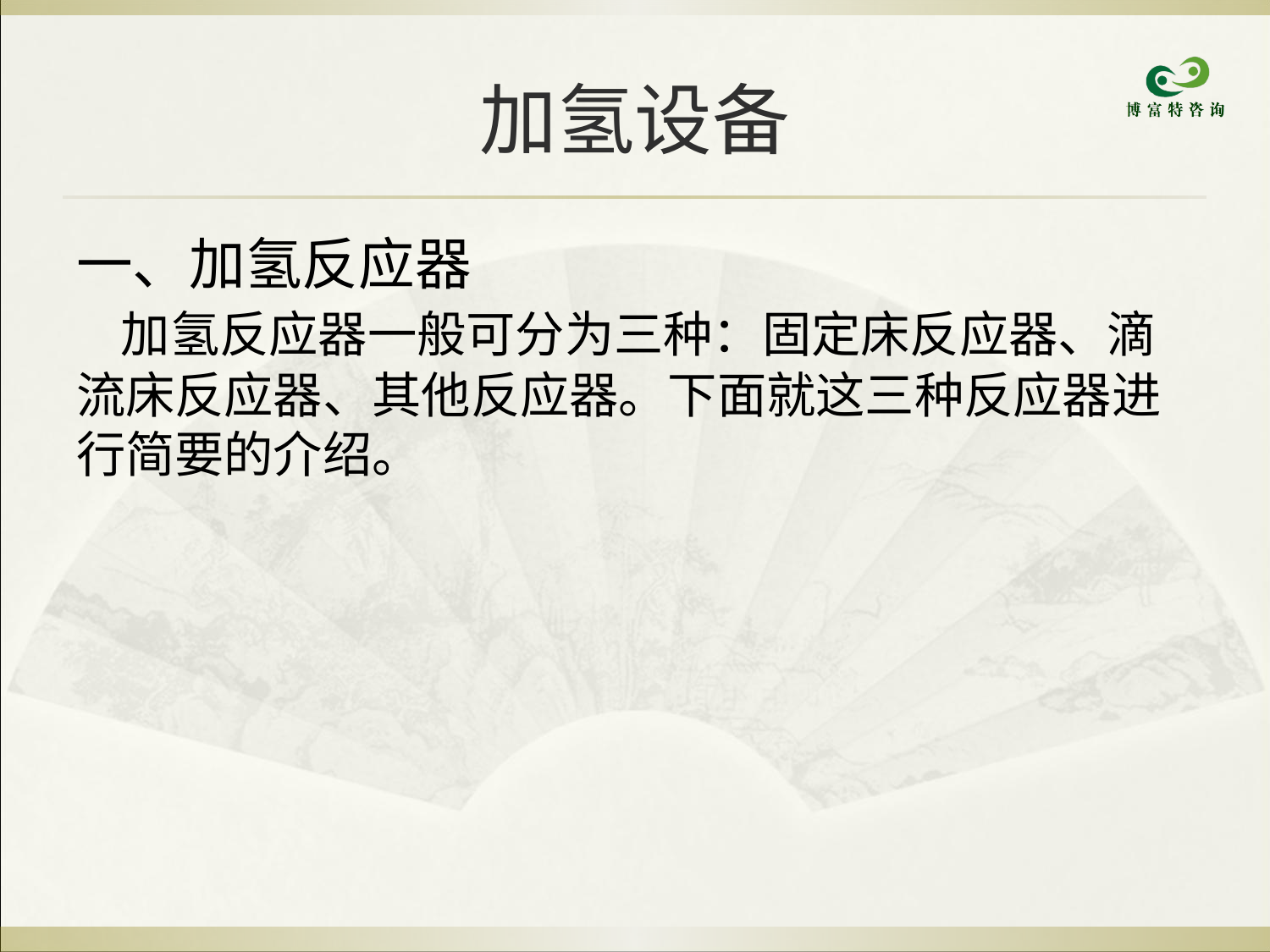

加氢设备
一、加氢反应器
  加氢反应器一般可分为三种：固定床反应器、滴流床反应器、其他反应器。下面就这三种反应器进行简要的介绍。